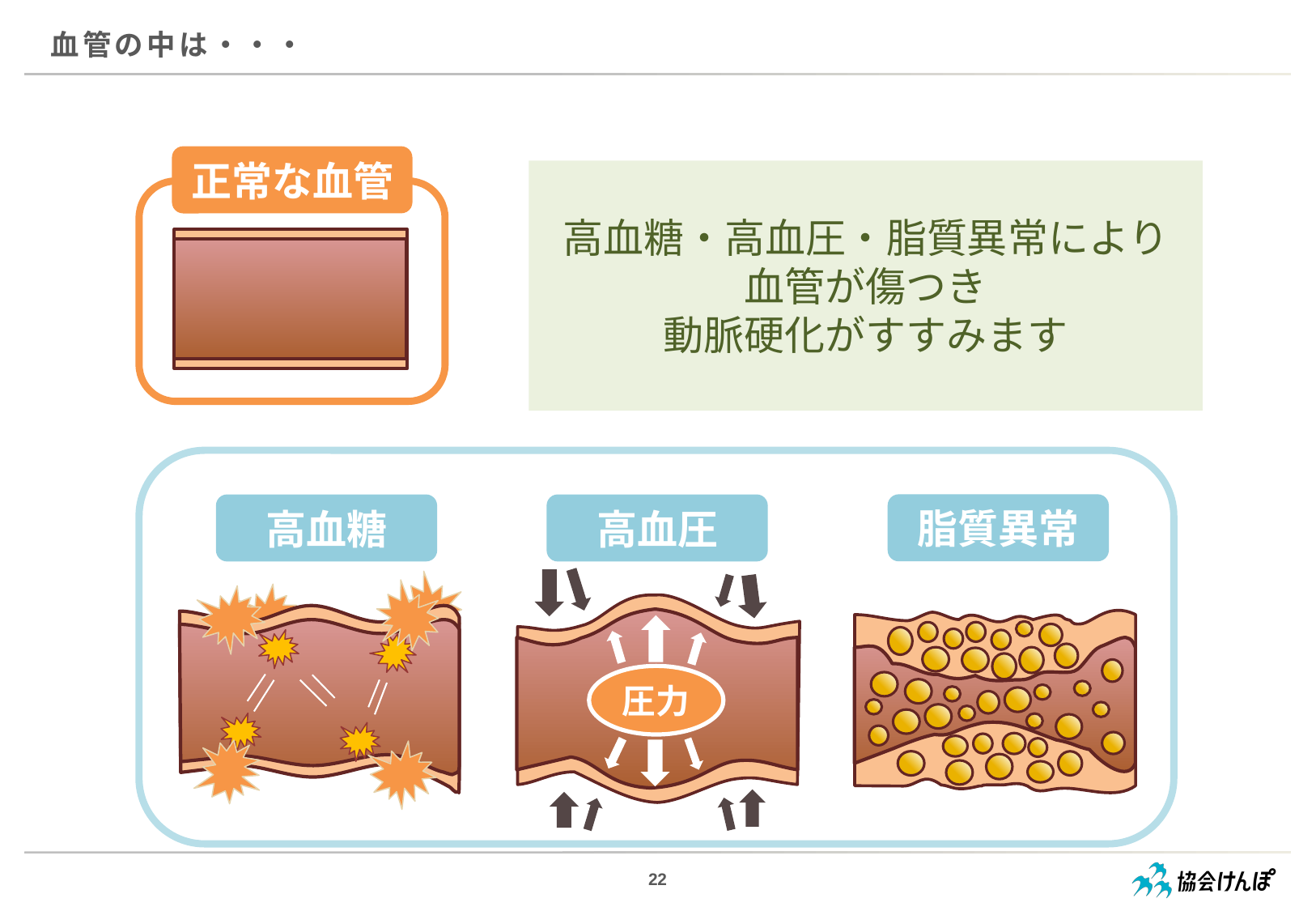

血管の中は・・・
正常な血管
高血糖・高血圧・脂質異常により
血管が傷つき
動脈硬化がすすみます

脂質異常

高血圧

圧力

高血糖